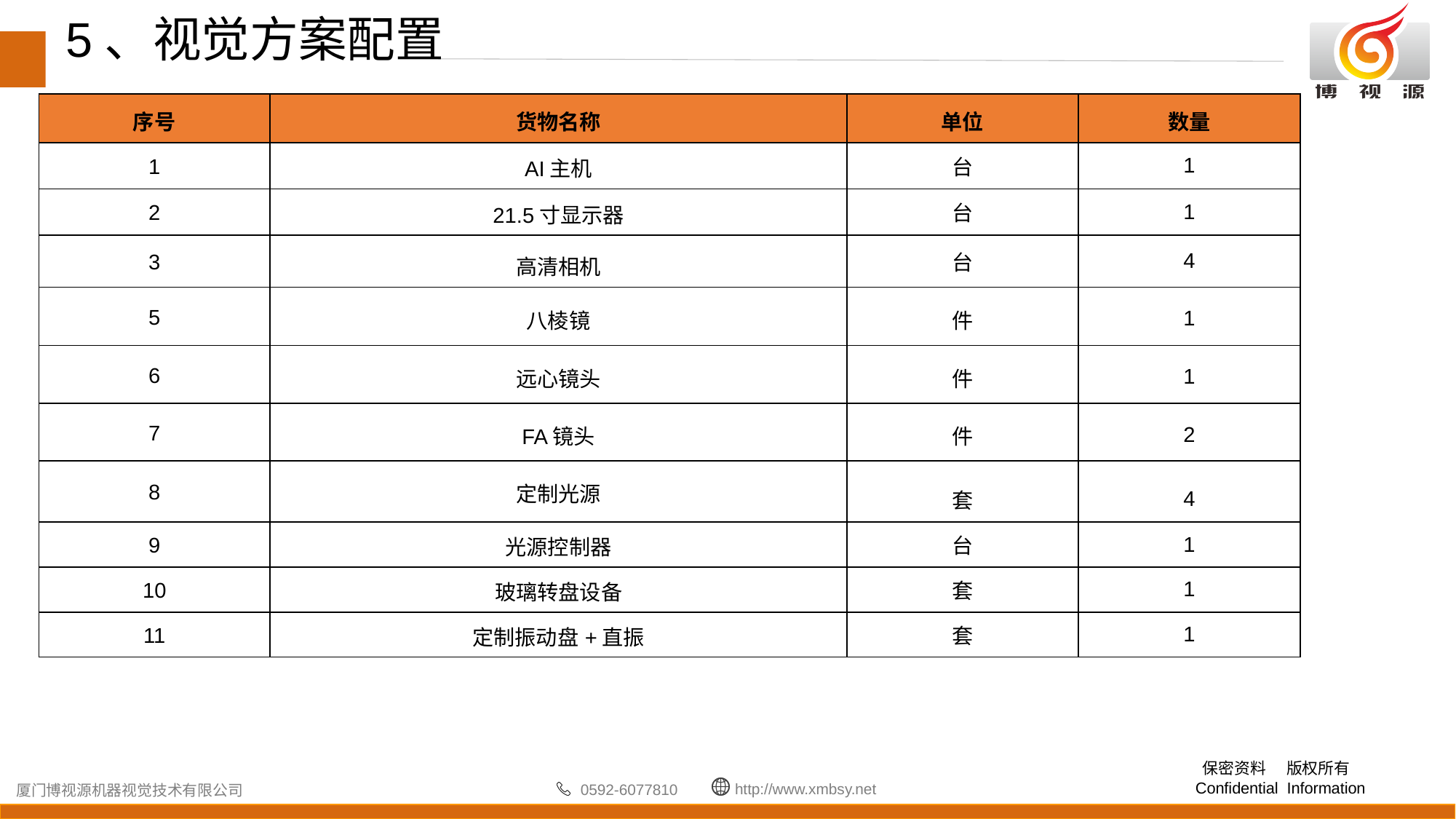

5、视觉方案配置
| 序号 | 货物名称 | 单位 | 数量 |
| --- | --- | --- | --- |
| 1 | AI主机 | 台 | 1 |
| 2 | 21.5寸显示器 | 台 | 1 |
| 3 | 高清相机 | 台 | 4 |
| 5 | 八棱镜 | 件 | 1 |
| 6 | 远心镜头 | 件 | 1 |
| 7 | FA镜头 | 件 | 2 |
| 8 | 定制光源 | 套 | 4 |
| 9 | 光源控制器 | 台 | 1 |
| 10 | 玻璃转盘设备 | 套 | 1 |
| 11 | 定制振动盘+直振 | 套 | 1 |